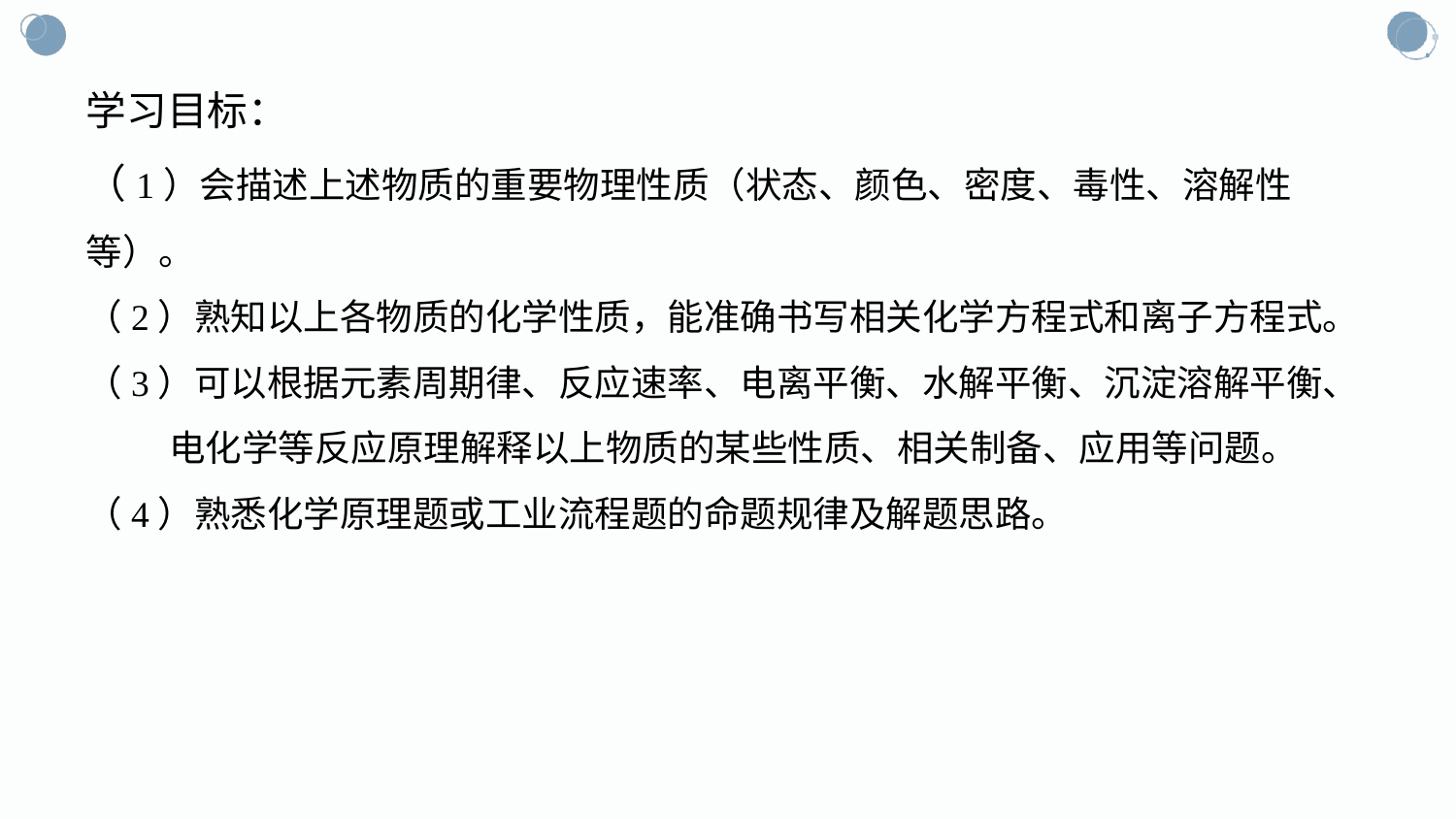

学习目标：
（1）会描述上述物质的重要物理性质（状态、颜色、密度、毒性、溶解性等）。
（2）熟知以上各物质的化学性质，能准确书写相关化学方程式和离子方程式。
（3）可以根据元素周期律、反应速率、电离平衡、水解平衡、沉淀溶解平衡、
         电化学等反应原理解释以上物质的某些性质、相关制备、应用等问题。
（4）熟悉化学原理题或工业流程题的命题规律及解题思路。